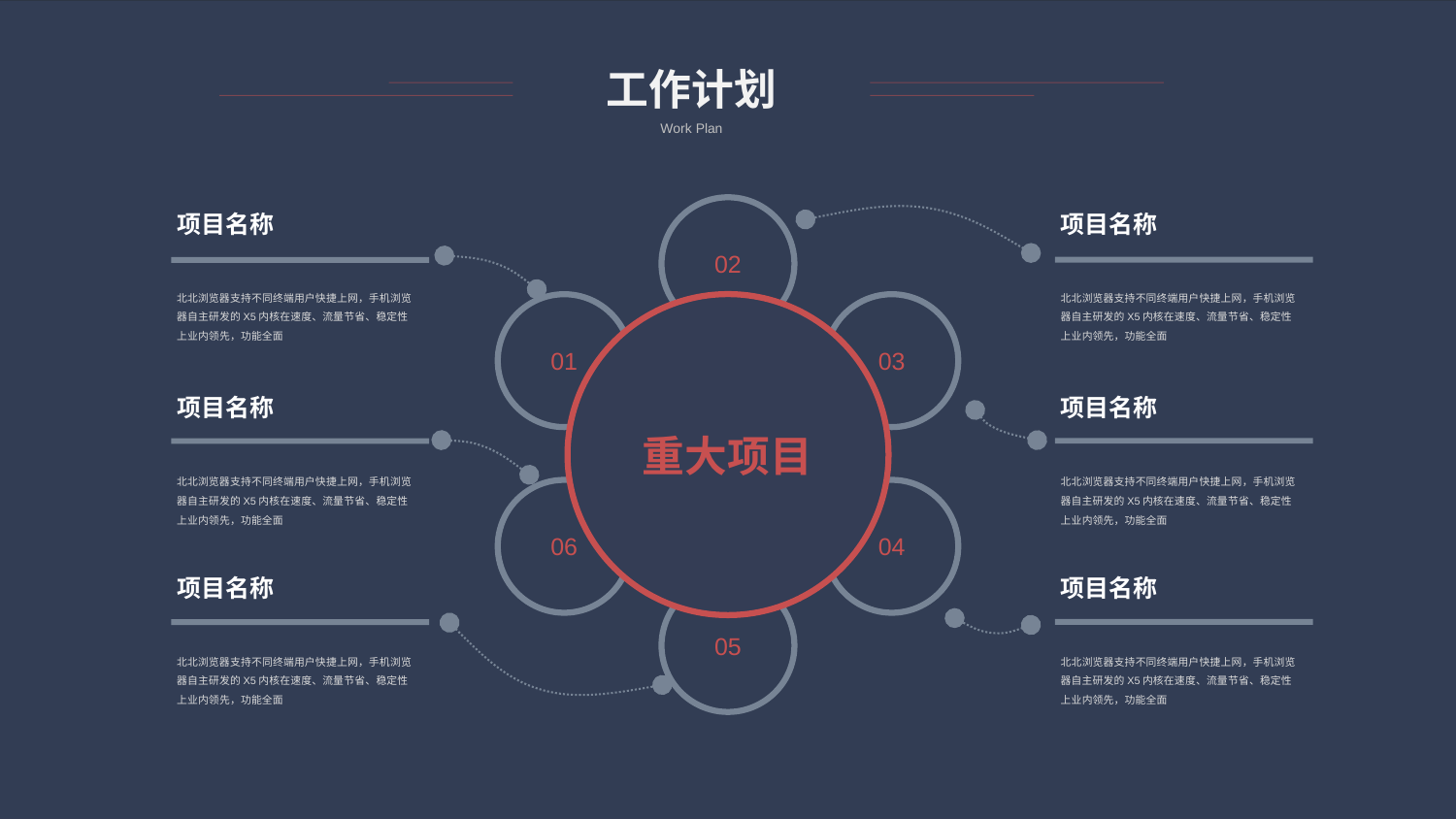

工作计划
Work Plan
02
项目名称
项目名称

北北浏览器支持不同终端用户快捷上网，手机浏览器自主研发的X5内核在速度、流量节省、稳定性上业内领先，功能全面
北北浏览器支持不同终端用户快捷上网，手机浏览器自主研发的X5内核在速度、流量节省、稳定性上业内领先，功能全面

01
03
项目名称
项目名称

重大项目

北北浏览器支持不同终端用户快捷上网，手机浏览器自主研发的X5内核在速度、流量节省、稳定性上业内领先，功能全面
北北浏览器支持不同终端用户快捷上网，手机浏览器自主研发的X5内核在速度、流量节省、稳定性上业内领先，功能全面
06
04
项目名称
项目名称
05

北北浏览器支持不同终端用户快捷上网，手机浏览器自主研发的X5内核在速度、流量节省、稳定性上业内领先，功能全面
北北浏览器支持不同终端用户快捷上网，手机浏览器自主研发的X5内核在速度、流量节省、稳定性上业内领先，功能全面